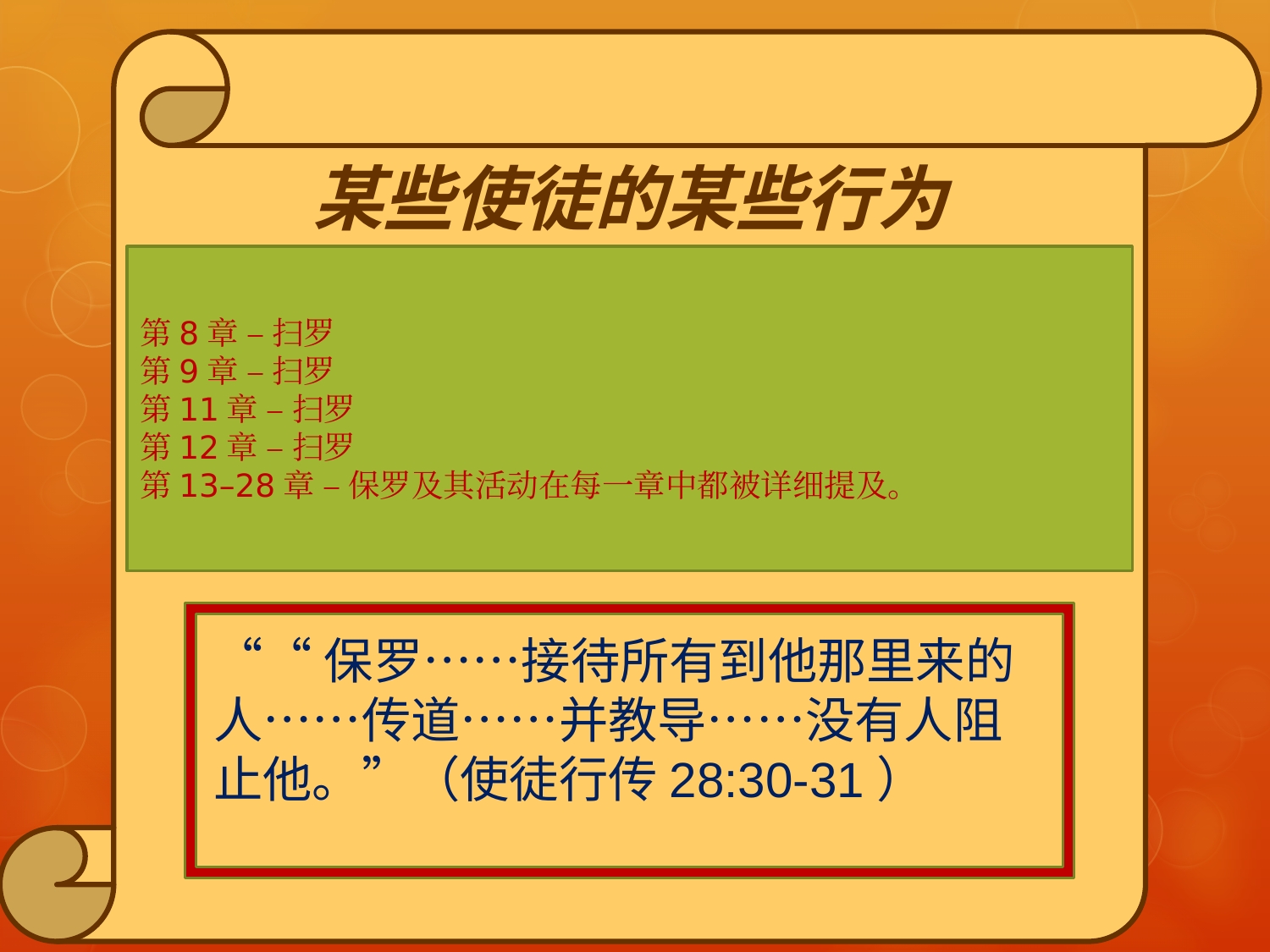

某些使徒的某些行为
第8章 – 扫罗
第9章 – 扫罗
第11章 – 扫罗
第12章 – 扫罗
第13–28章 – 保罗及其活动在每一章中都被详细提及。

““保罗……接待所有到他那里来的人……传道……并教导……没有人阻止他。”（使徒行传28:30-31）